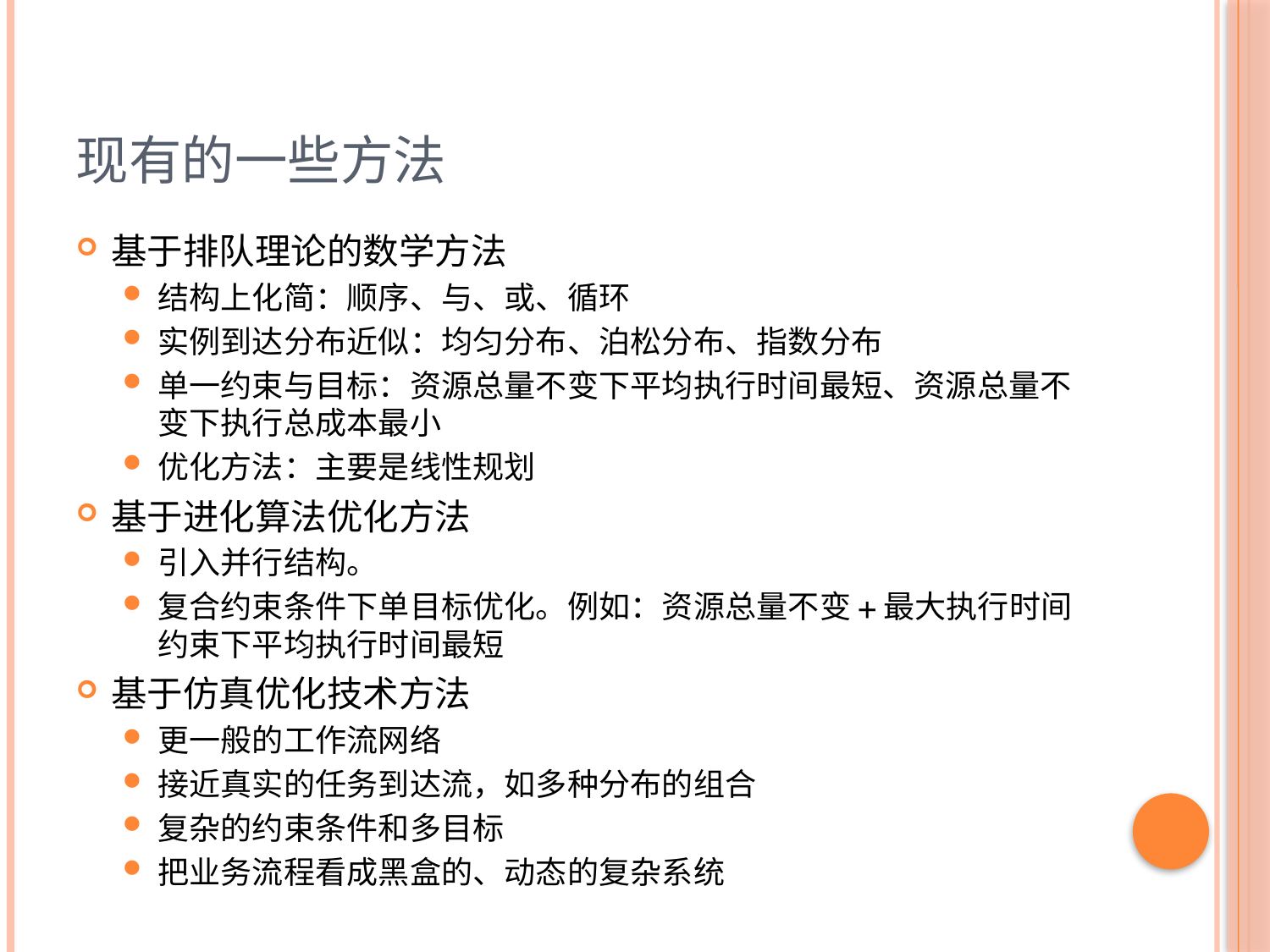

# 现有的一些方法
基于排队理论的数学方法
结构上化简：顺序、与、或、循环
实例到达分布近似：均匀分布、泊松分布、指数分布
单一约束与目标：资源总量不变下平均执行时间最短、资源总量不变下执行总成本最小
优化方法：主要是线性规划
基于进化算法优化方法
引入并行结构。
复合约束条件下单目标优化。例如：资源总量不变+最大执行时间约束下平均执行时间最短
基于仿真优化技术方法
更一般的工作流网络
接近真实的任务到达流，如多种分布的组合
复杂的约束条件和多目标
把业务流程看成黑盒的、动态的复杂系统